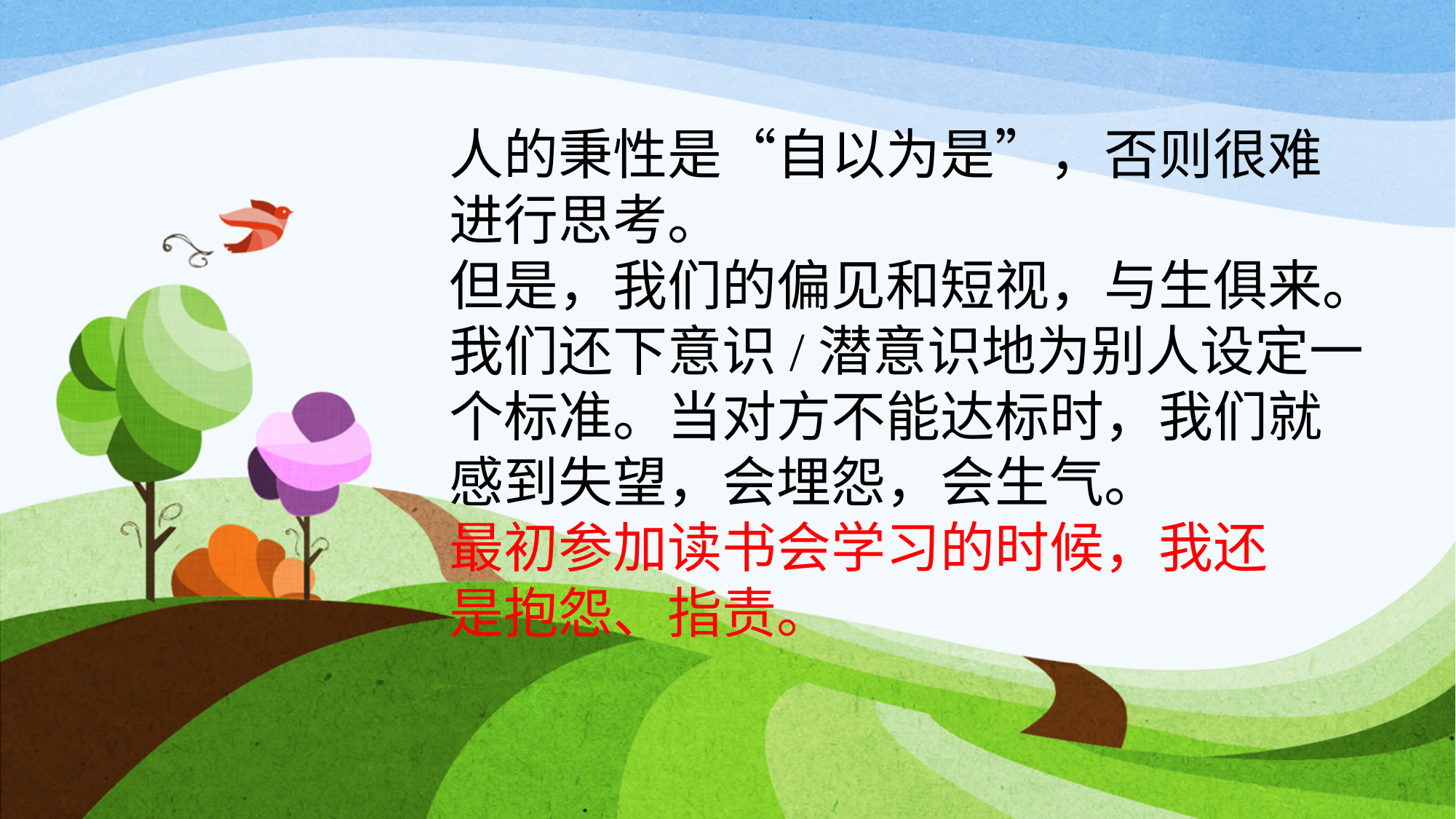

人的秉性是“自以为是”，否则很难进行思考。
但是，我们的偏见和短视，与生俱来。
我们还下意识/潜意识地为别人设定一个标准。当对方不能达标时，我们就感到失望，会埋怨，会生气。
最初参加读书会学习的时候，我还
是抱怨、指责。